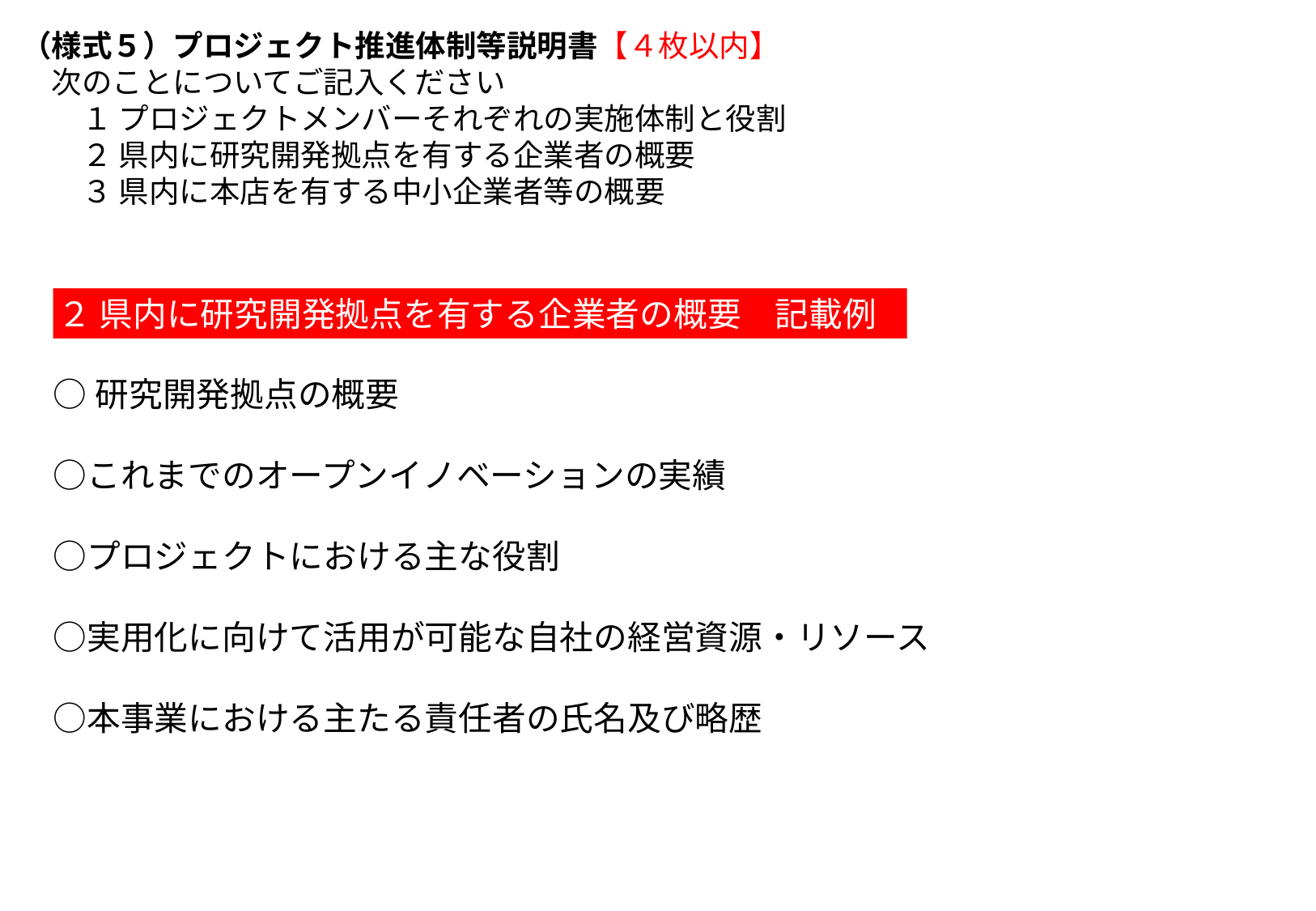

（様式５）プロジェクト推進体制等説明書【４枚以内】
　次のことについてご記入ください
　　１ プロジェクトメンバーそれぞれの実施体制と役割
　　２ 県内に研究開発拠点を有する企業者の概要
　　３ 県内に本店を有する中小企業者等の概要

２ 県内に研究開発拠点を有する企業者の概要　記載例
# ○研究開発拠点の概要 ○これまでのオープンイノベーションの実績 ○プロジェクトにおける主な役割 ○実用化に向けて活用が可能な自社の経営資源・リソース ○本事業における主たる責任者の氏名及び略歴